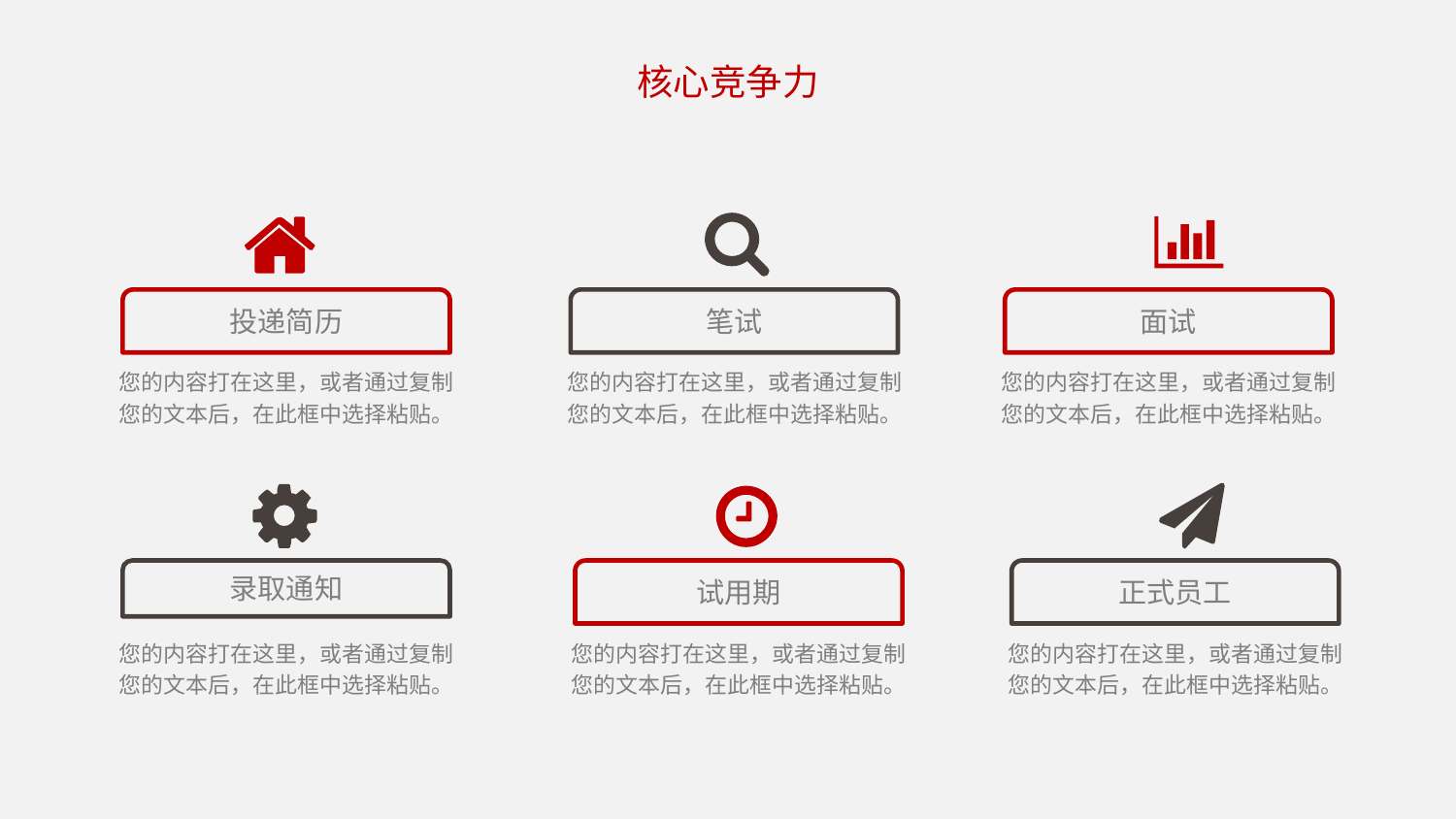

核心竞争力

投递简历
笔试
面试
您的内容打在这里，或者通过复制您的文本后，在此框中选择粘贴。
您的内容打在这里，或者通过复制您的文本后，在此框中选择粘贴。
您的内容打在这里，或者通过复制您的文本后，在此框中选择粘贴。

录取通知
试用期
正式员工
您的内容打在这里，或者通过复制您的文本后，在此框中选择粘贴。
您的内容打在这里，或者通过复制您的文本后，在此框中选择粘贴。
您的内容打在这里，或者通过复制您的文本后，在此框中选择粘贴。